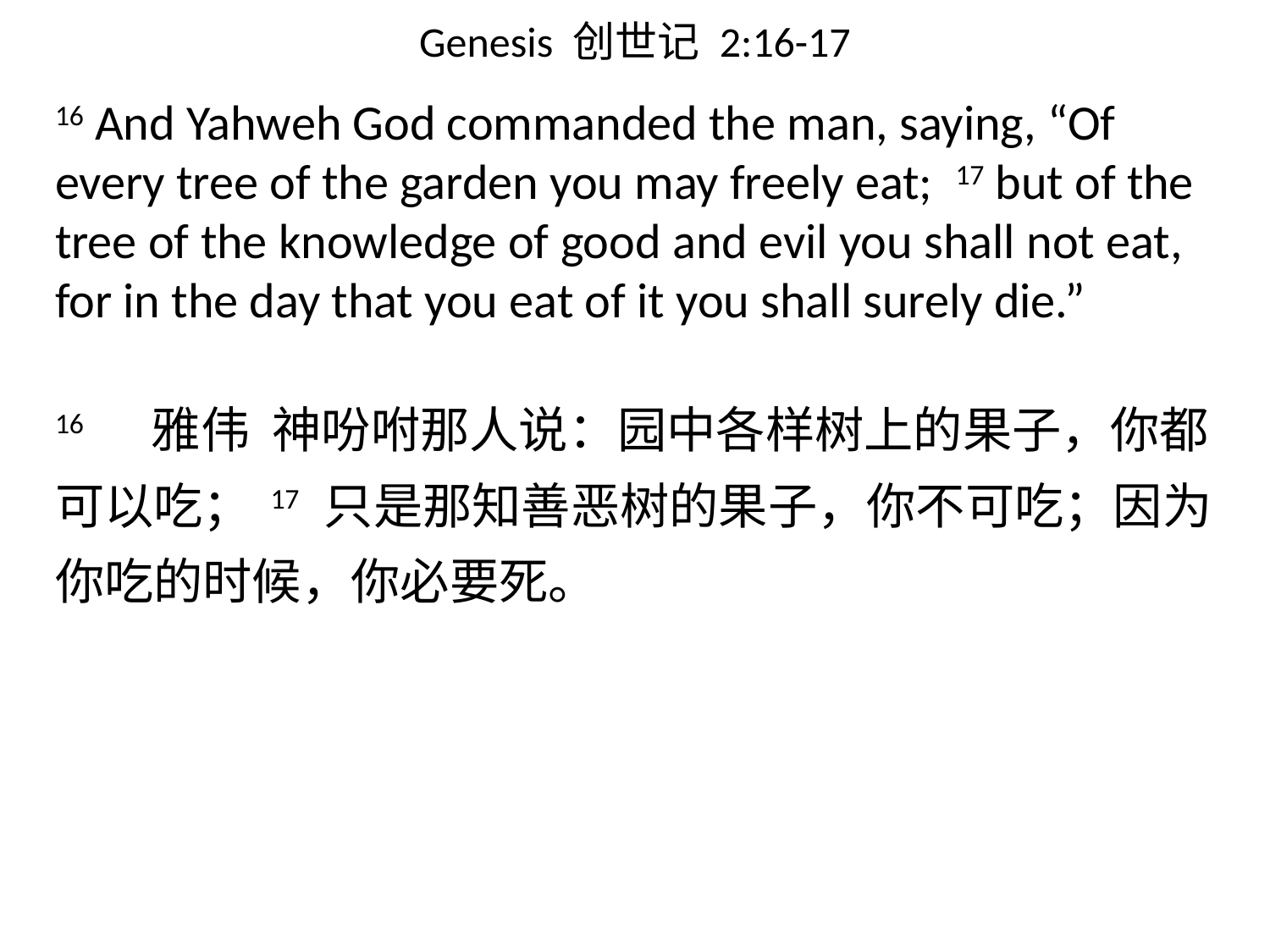

# Genesis 创世记 2:16-17
16 And Yahweh God commanded the man, saying, “Of every tree of the garden you may freely eat;  17 but of the tree of the knowledge of good and evil you shall not eat, for in the day that you eat of it you shall surely die.”

16 　雅伟  神吩咐那人说：园中各样树上的果子，你都可以吃； 17  只是那知善恶树的果子，你不可吃；因为你吃的时候，你必要死。